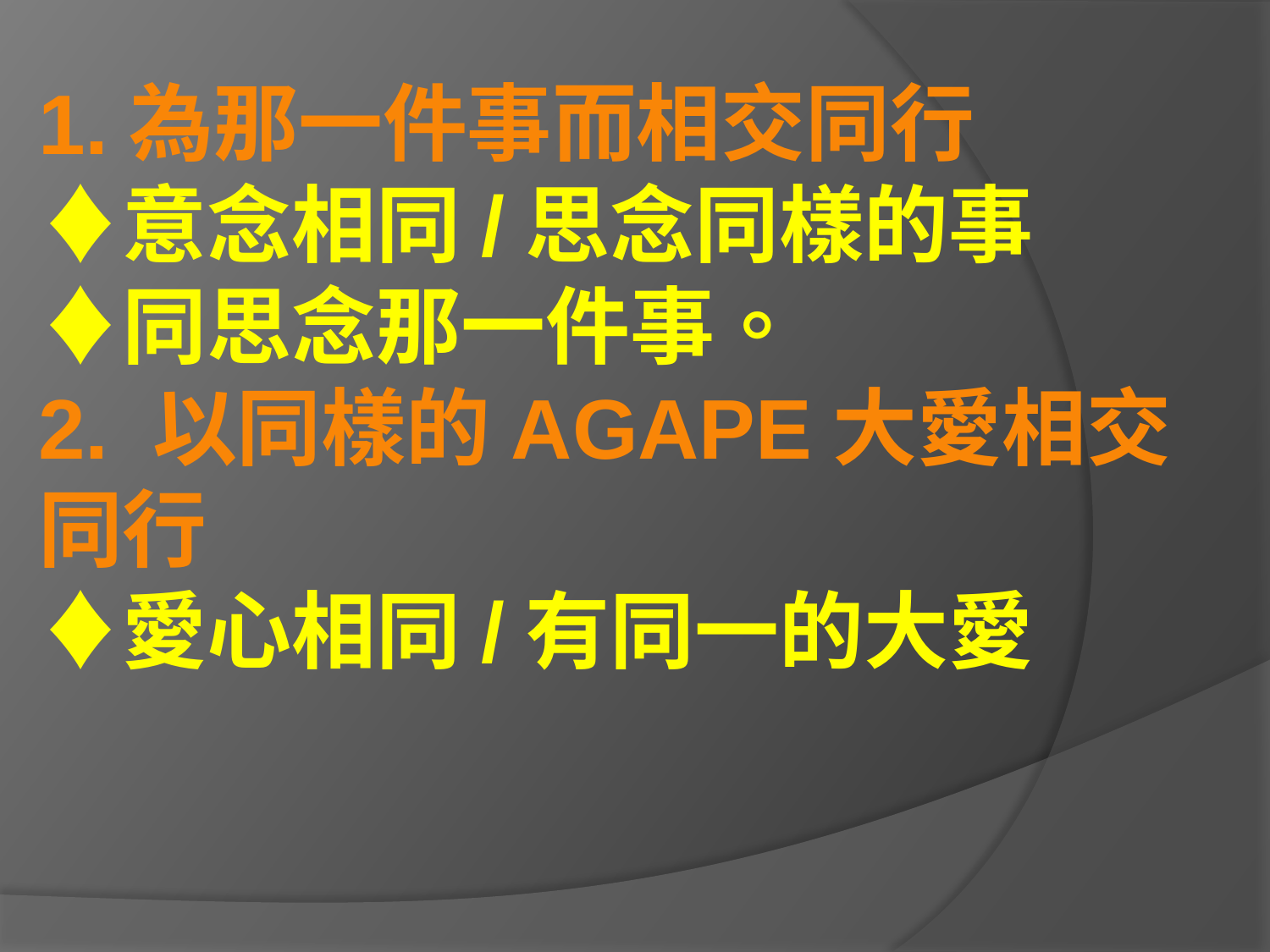

# 1.為那一件事而相交同行 ♦意念相同/思念同樣的事 ♦同思念那一件事。 2. 以同樣的agape大愛相交同行 ♦愛心相同/有同一的大愛